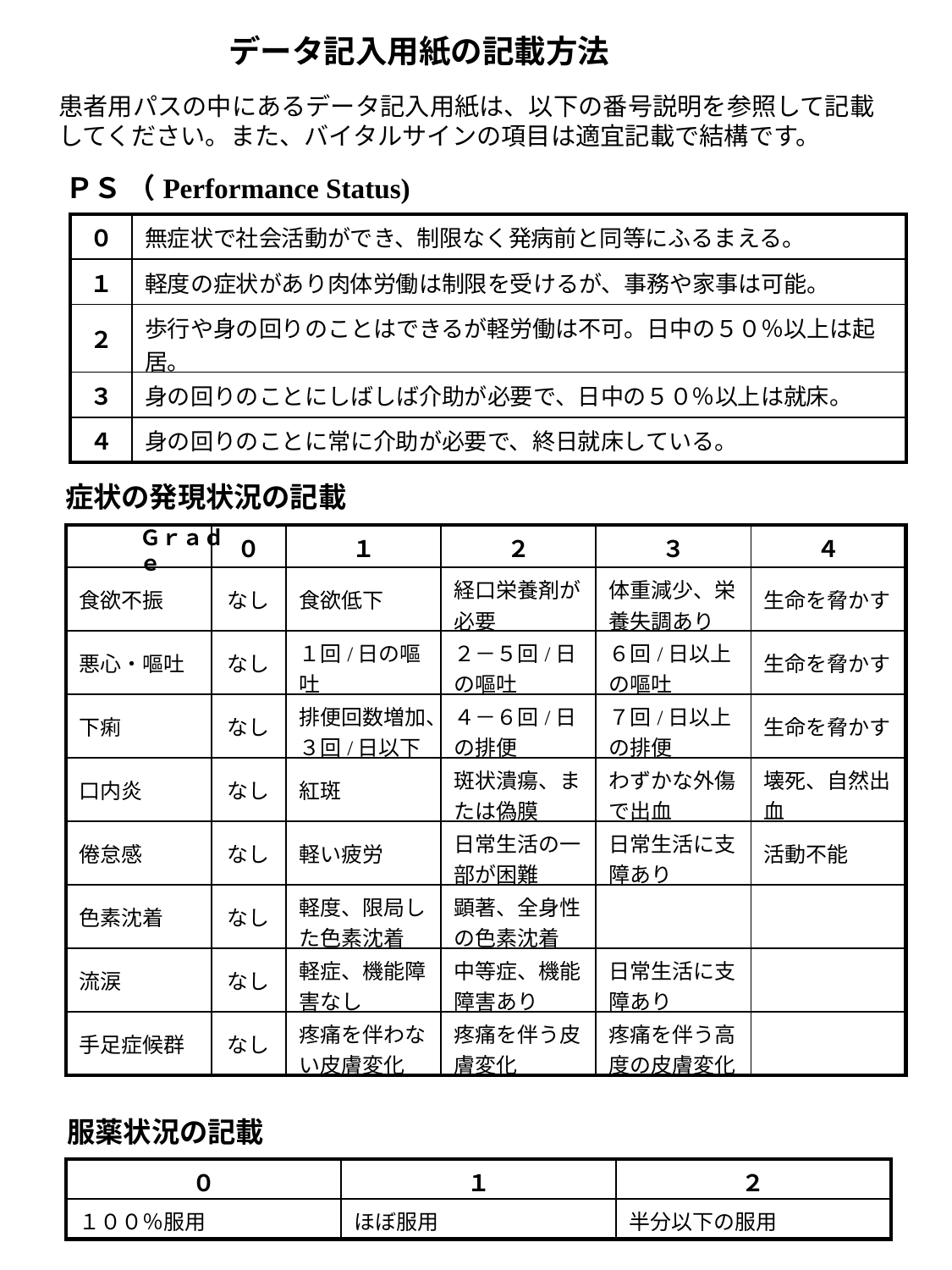

データ記入用紙の記載方法
患者用パスの中にあるデータ記入用紙は、以下の番号説明を参照して記載してください。また、バイタルサインの項目は適宜記載で結構です。
ＰＳ （Performance Status)
| ０ | 無症状で社会活動ができ、制限なく発病前と同等にふるまえる。 |
| --- | --- |
| １ | 軽度の症状があり肉体労働は制限を受けるが、事務や家事は可能。 |
| ２ | 歩行や身の回りのことはできるが軽労働は不可。日中の５０％以上は起居。 |
| ３ | 身の回りのことにしばしば介助が必要で、日中の５０％以上は就床。 |
| ４ | 身の回りのことに常に介助が必要で、終日就床している。 |
症状の発現状況の記載
Ｇｒａｄｅ
|  | ０ | １ | ２ | ３ | ４ |
| --- | --- | --- | --- | --- | --- |
| 食欲不振 | なし | 食欲低下 | 経口栄養剤が必要 | 体重減少、栄養失調あり | 生命を脅かす |
| 悪心・嘔吐 | なし | １回/日の嘔吐 | ２－５回/日の嘔吐 | ６回/日以上の嘔吐 | 生命を脅かす |
| 下痢 | なし | 排便回数増加、３回/日以下 | ４－６回/日の排便 | ７回/日以上の排便 | 生命を脅かす |
| 口内炎 | なし | 紅斑 | 斑状潰瘍、または偽膜 | わずかな外傷で出血 | 壊死、自然出血 |
| 倦怠感 | なし | 軽い疲労 | 日常生活の一部が困難 | 日常生活に支障あり | 活動不能 |
| 色素沈着 | なし | 軽度、限局した色素沈着 | 顕著、全身性の色素沈着 |  |  |
| 流涙 | なし | 軽症、機能障害なし | 中等症、機能障害あり | 日常生活に支障あり |  |
| 手足症候群 | なし | 疼痛を伴わない皮膚変化 | 疼痛を伴う皮膚変化 | 疼痛を伴う高度の皮膚変化 |  |
服薬状況の記載
| ０ | １ | ２ |
| --- | --- | --- |
| １００％服用 | ほぼ服用 | 半分以下の服用 |